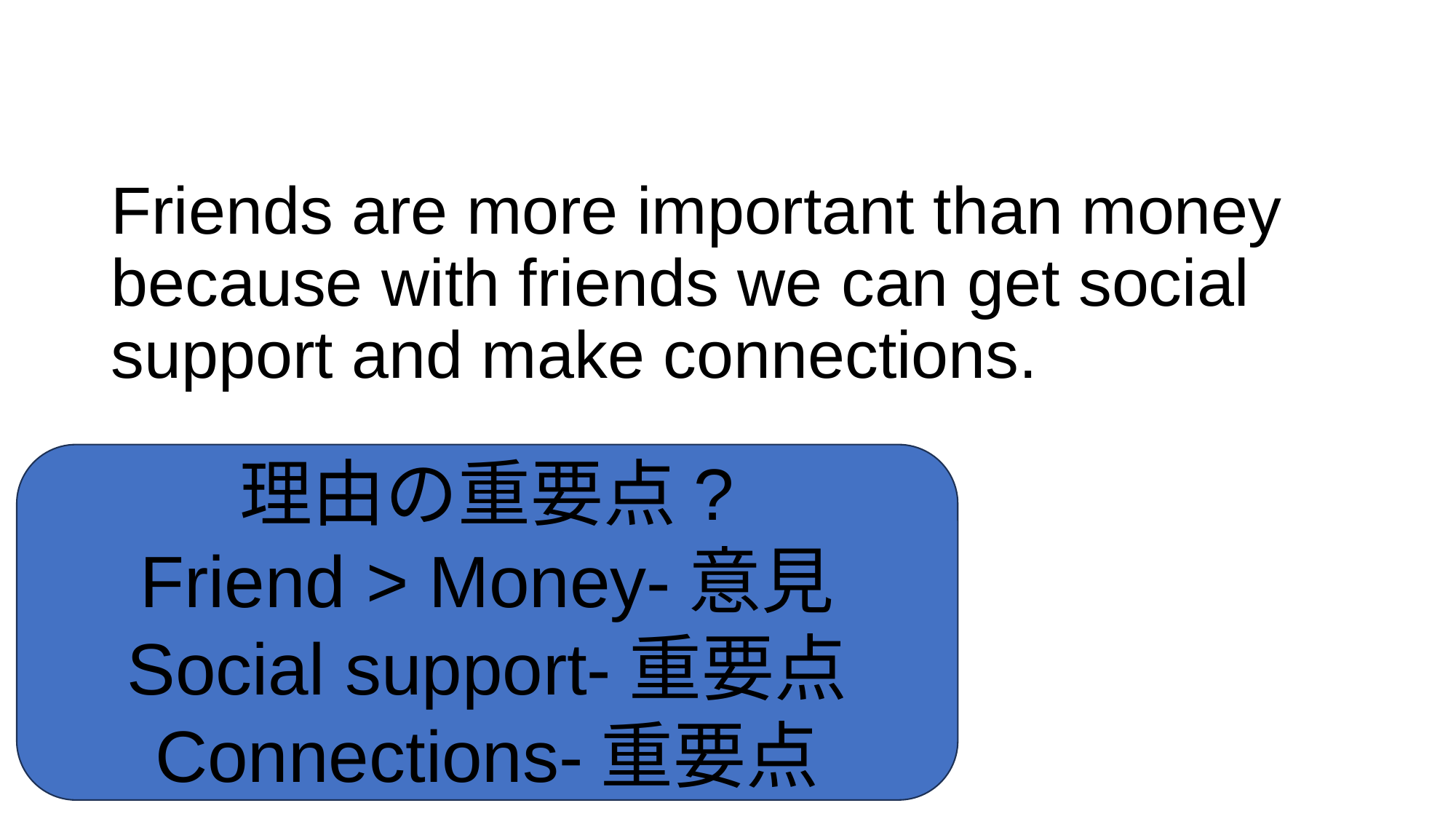

# Friends are more important than money because with friends we can get social support and make connections.
理由の重要点?
Friend > Money-意見
Social support-重要点
Connections-重要点